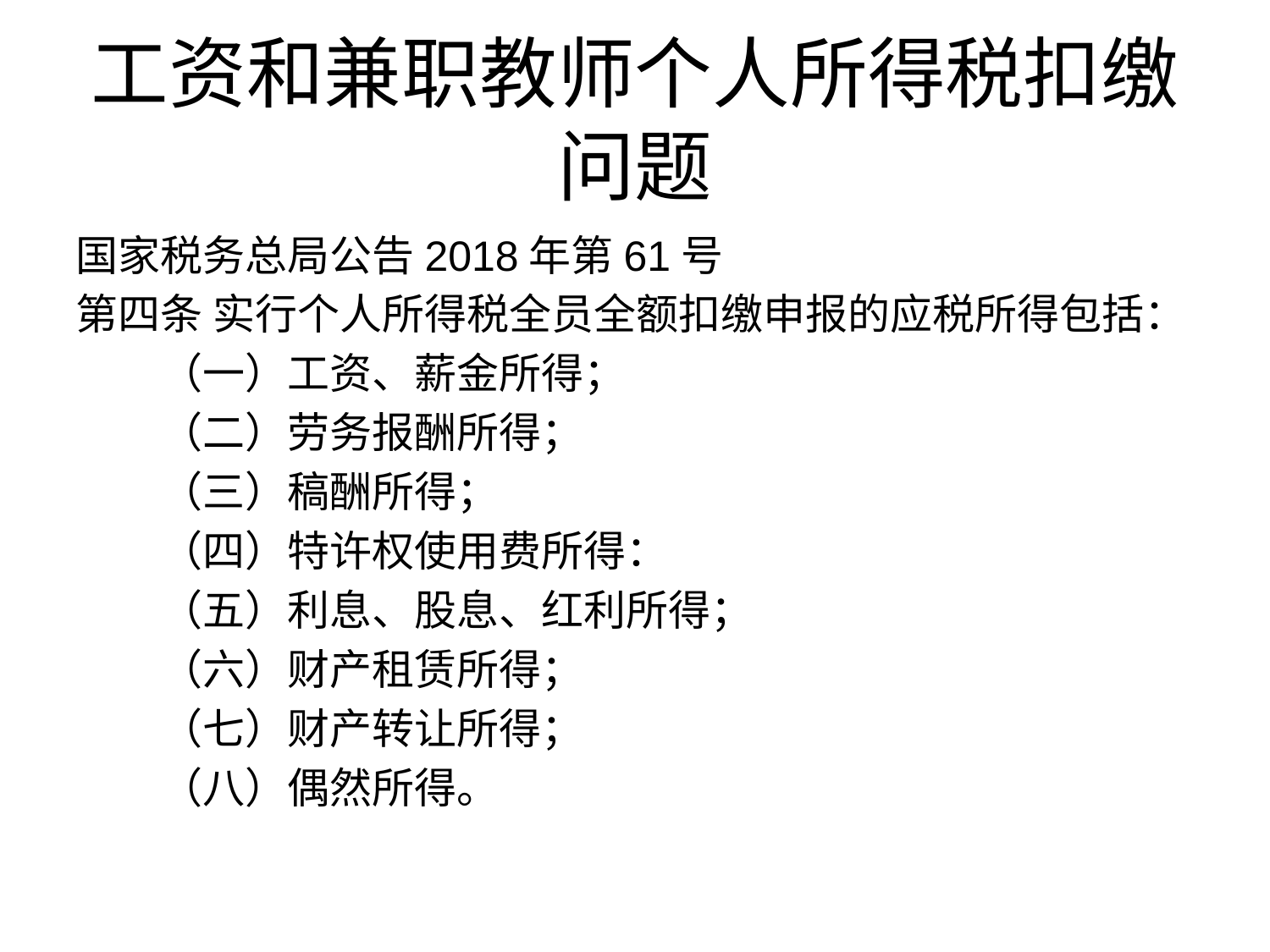

# 工资和兼职教师个人所得税扣缴问题
国家税务总局公告2018年第61号
第四条 实行个人所得税全员全额扣缴申报的应税所得包括：
　　（一）工资、薪金所得；
　　（二）劳务报酬所得；
　　（三）稿酬所得；
　　（四）特许权使用费所得：
　　（五）利息、股息、红利所得；
　　（六）财产租赁所得；
　　（七）财产转让所得；
　　（八）偶然所得。